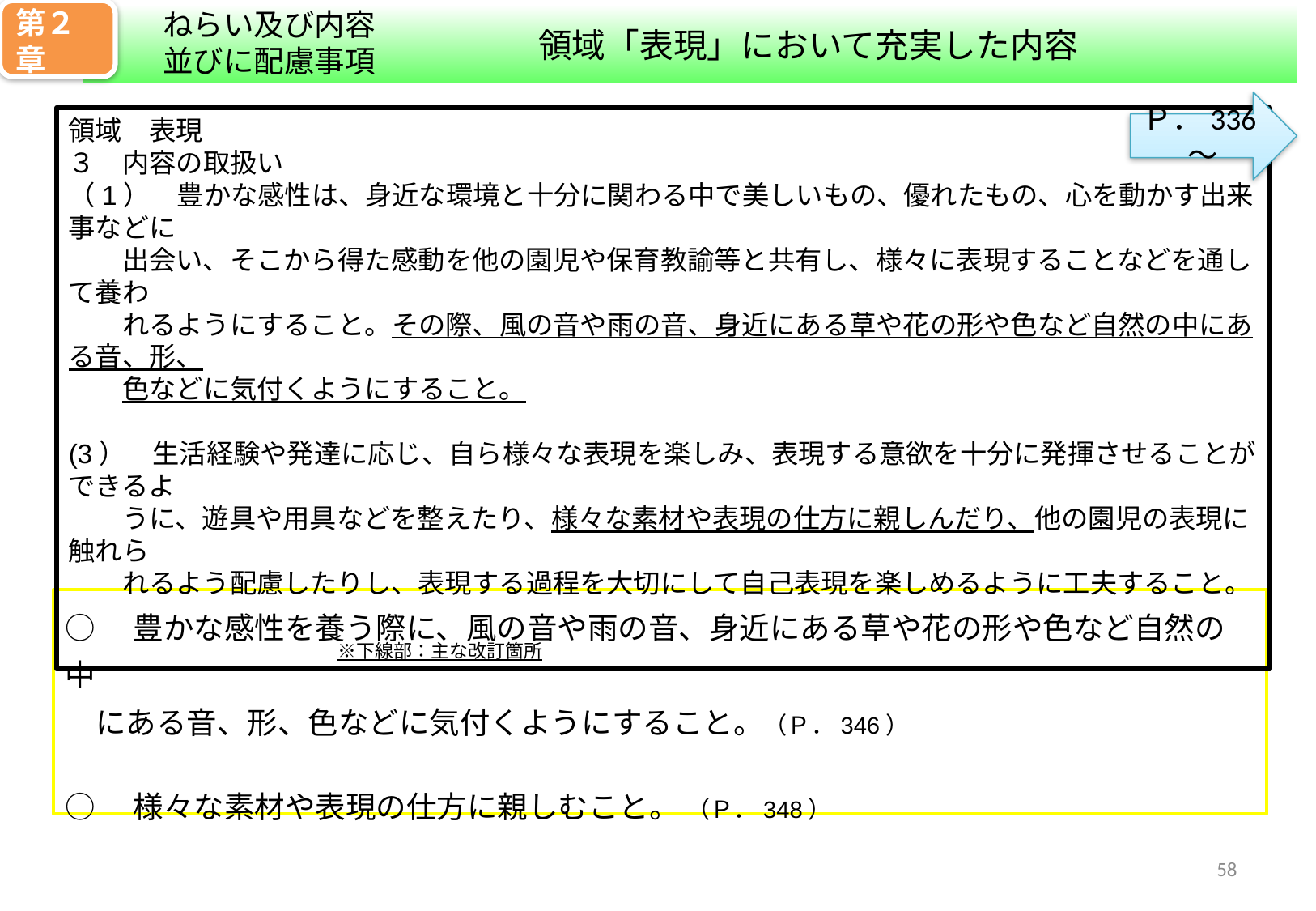

ねらい及び内容並びに配慮事項
第２章
　　　　　　　領域「表現」において充実した内容
Ｐ．336～
領域　表現
３　内容の取扱い
（1）　豊かな感性は、身近な環境と十分に関わる中で美しいもの、優れたもの、心を動かす出来事などに
　　出会い、そこから得た感動を他の園児や保育教諭等と共有し、様々に表現することなどを通して養わ
　　れるようにすること。その際、風の音や雨の音、身近にある草や花の形や色など自然の中にある音、形、
　　色などに気付くようにすること。

(3）　生活経験や発達に応じ、自ら様々な表現を楽しみ、表現する意欲を十分に発揮させることができるよ
　　うに、遊具や用具などを整えたり、様々な素材や表現の仕方に親しんだり、他の園児の表現に触れら
　　れるよう配慮したりし、表現する過程を大切にして自己表現を楽しめるように工夫すること。
　　　　　　　　　　　　　　　　　　　　　　　　　　　　　　　　　　　　　　　　　　　　　　　　　　　　　　※下線部：主な改訂箇所
○　豊かな感性を養う際に、風の音や雨の音、身近にある草や花の形や色など自然の中
　にある音、形、色などに気付くようにすること。（Ｐ．346）

○　様々な素材や表現の仕方に親しむこと。 （Ｐ．348）
58